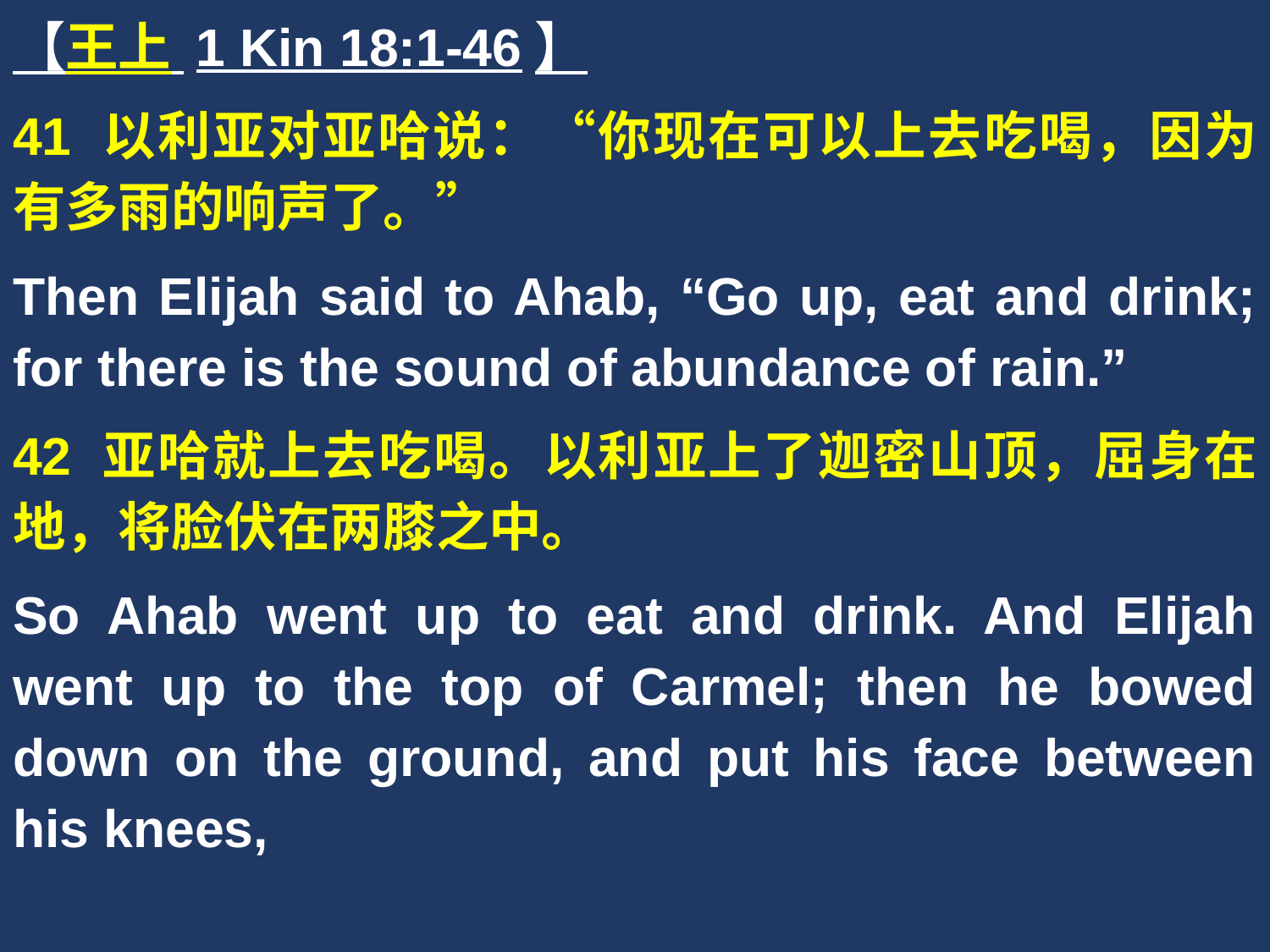

【王上 1 Kin 18:1-46】
41 以利亚对亚哈说：“你现在可以上去吃喝，因为有多雨的响声了。”
Then Elijah said to Ahab, “Go up, eat and drink; for there is the sound of abundance of rain.”
42 亚哈就上去吃喝。以利亚上了迦密山顶，屈身在地，将脸伏在两膝之中。
So Ahab went up to eat and drink. And Elijah went up to the top of Carmel; then he bowed down on the ground, and put his face between his knees,